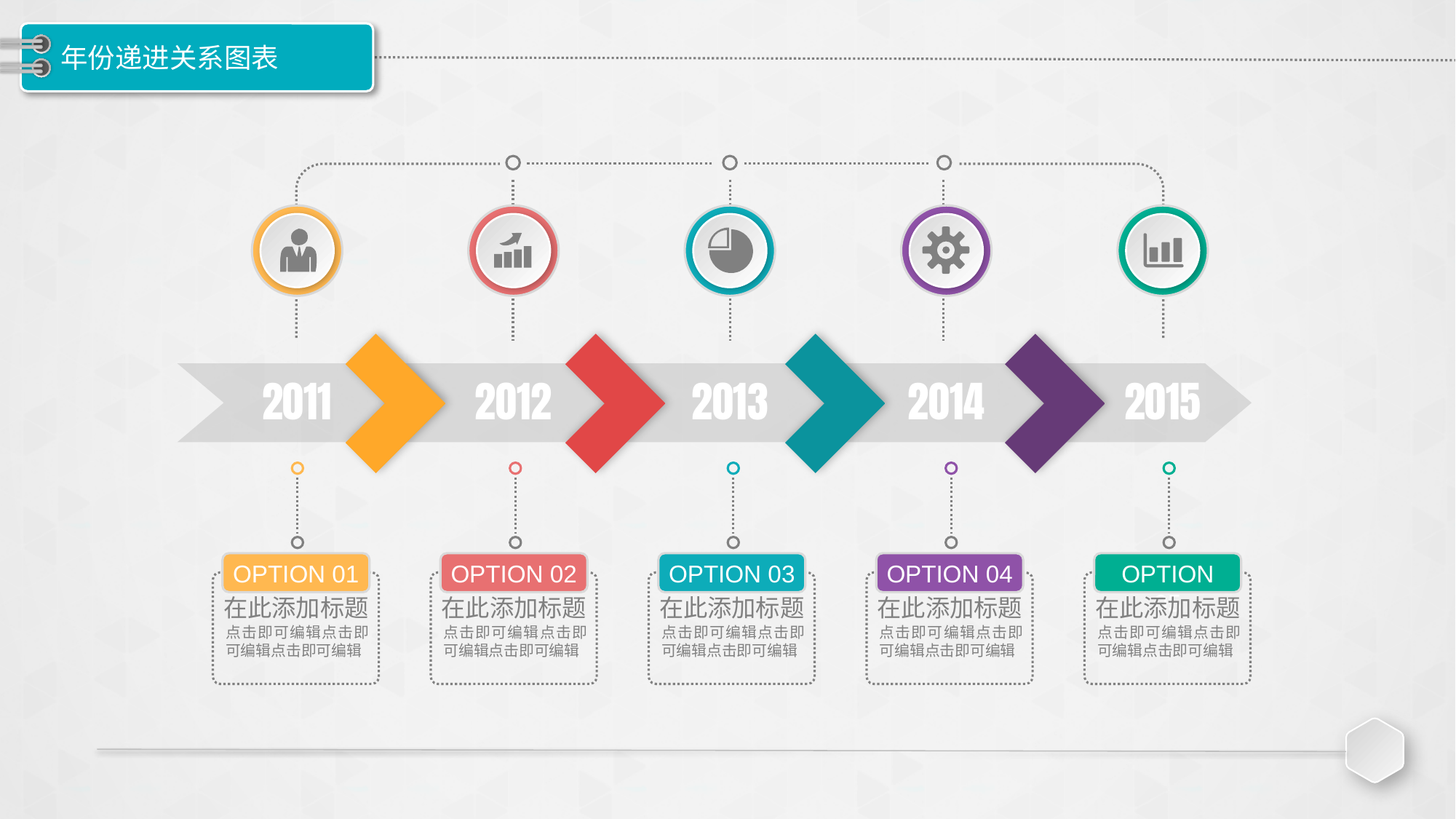

# 年份递进关系图表

2011
2012
2013
2014
2015

OPTION 01

在此添加标题
点击即可编辑点击即可编辑点击即可编辑

OPTION 02

在此添加标题
点击即可编辑点击即可编辑点击即可编辑

OPTION 03

在此添加标题
点击即可编辑点击即可编辑点击即可编辑

OPTION 04

在此添加标题
点击即可编辑点击即可编辑点击即可编辑

OPTION 05

在此添加标题
点击即可编辑点击即可编辑点击即可编辑

135